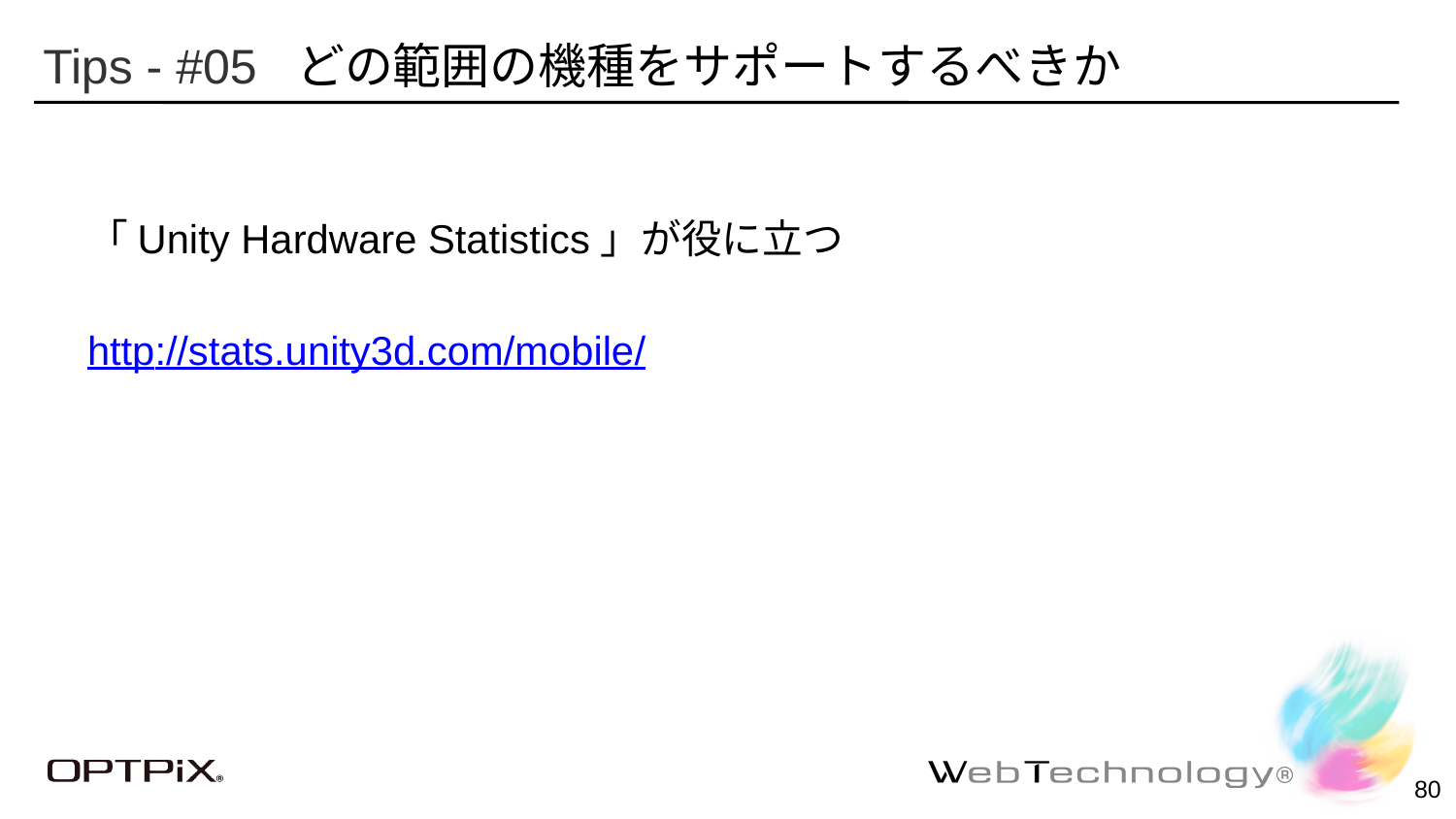

# Tips - #05  どの範囲の機種をサポートするべきか
「Unity Hardware Statistics」が役に立つ
http://stats.unity3d.com/mobile/

80